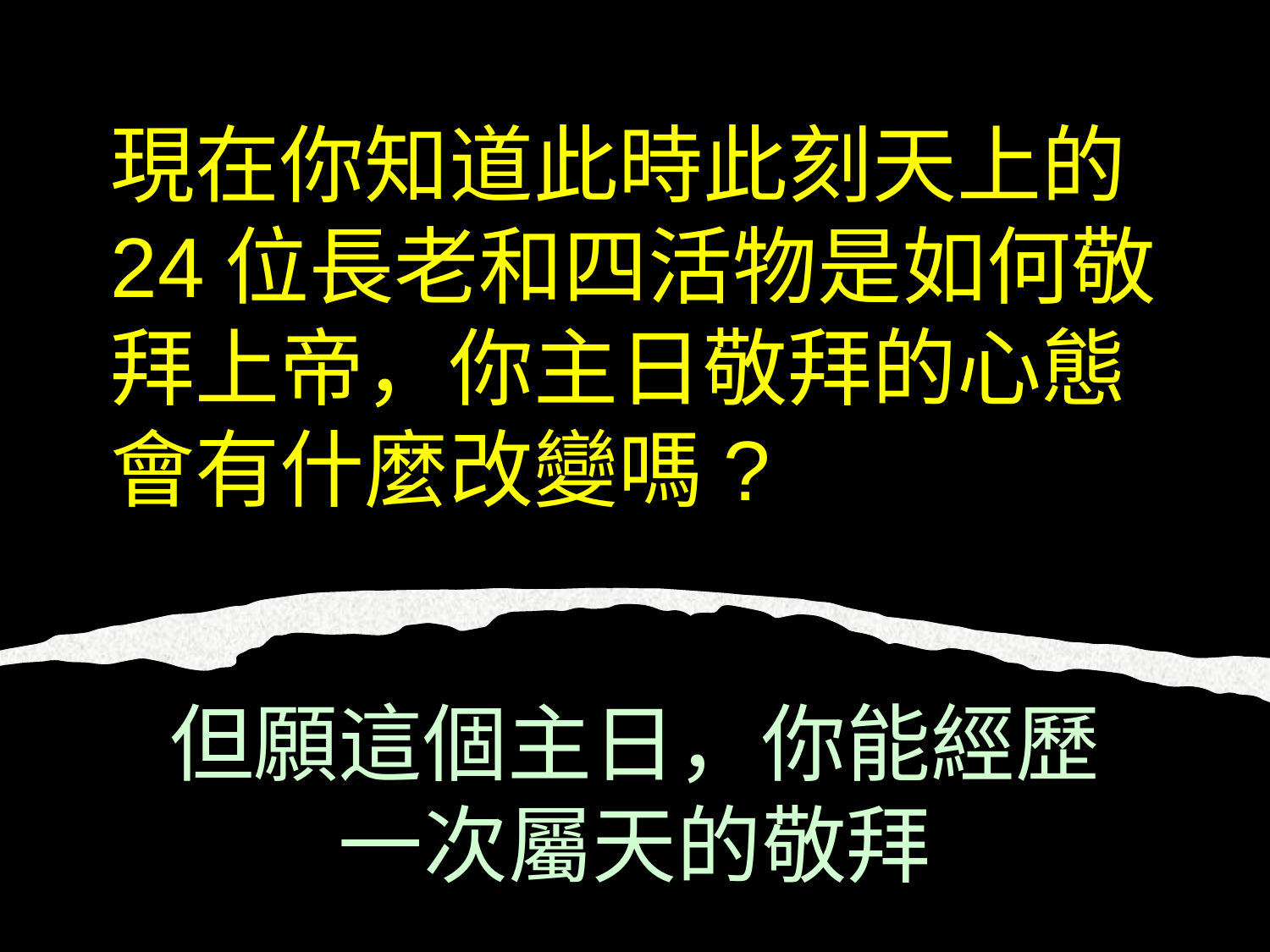

現在你知道此時此刻天上的24位長老和四活物是如何敬拜上帝，你主日敬拜的心態會有什麼改變嗎?

但願這個主日，你能經歷一次屬天的敬拜